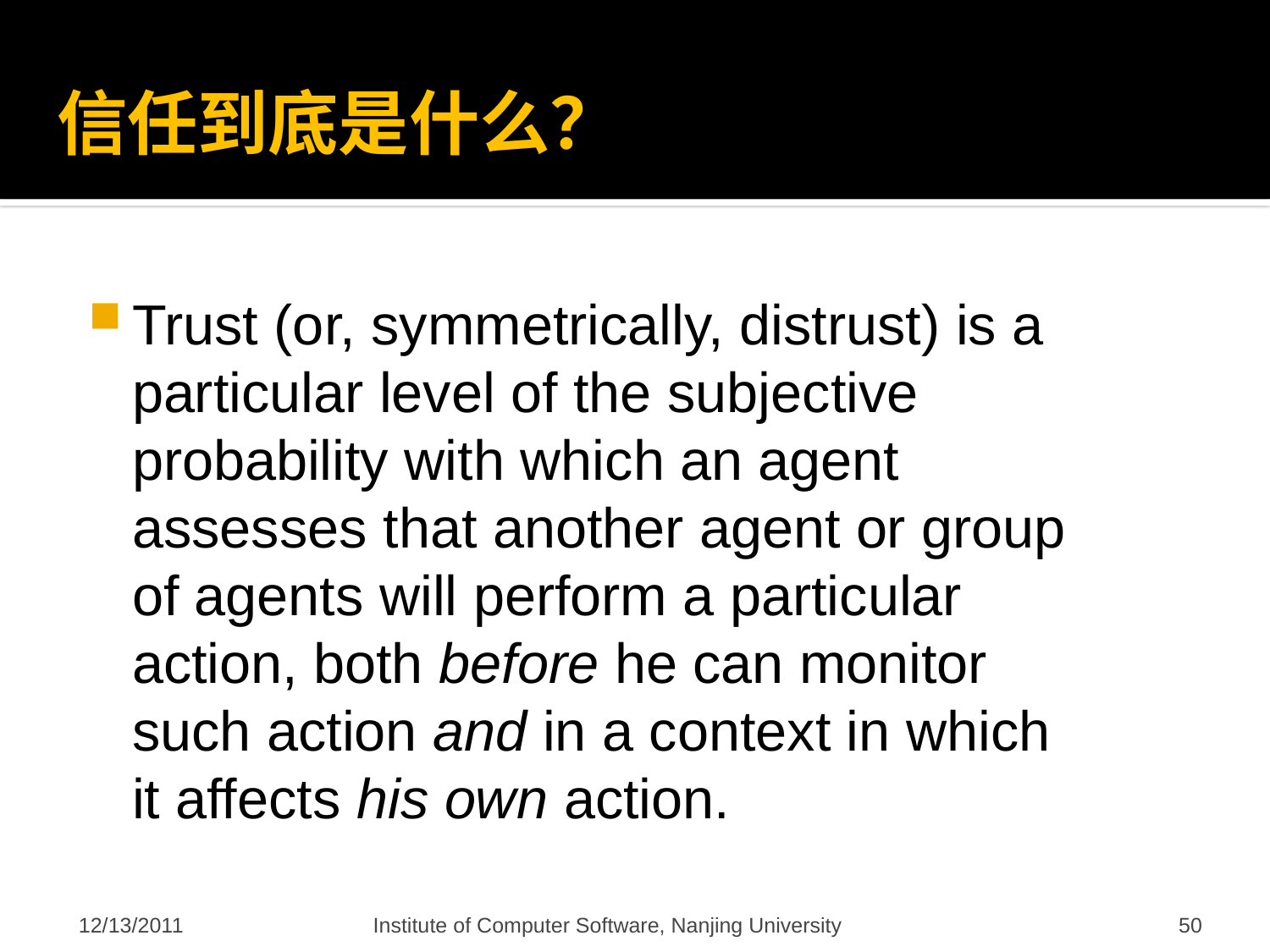

# 信任到底是什么？
Trust (or, symmetrically, distrust) is a particular level of the subjective probability with which an agent assesses that another agent or group of agents will perform a particular action, both before he can monitor such action and in a context in which it affects his own action.
50
12/13/2011
Institute of Computer Software, Nanjing University
50